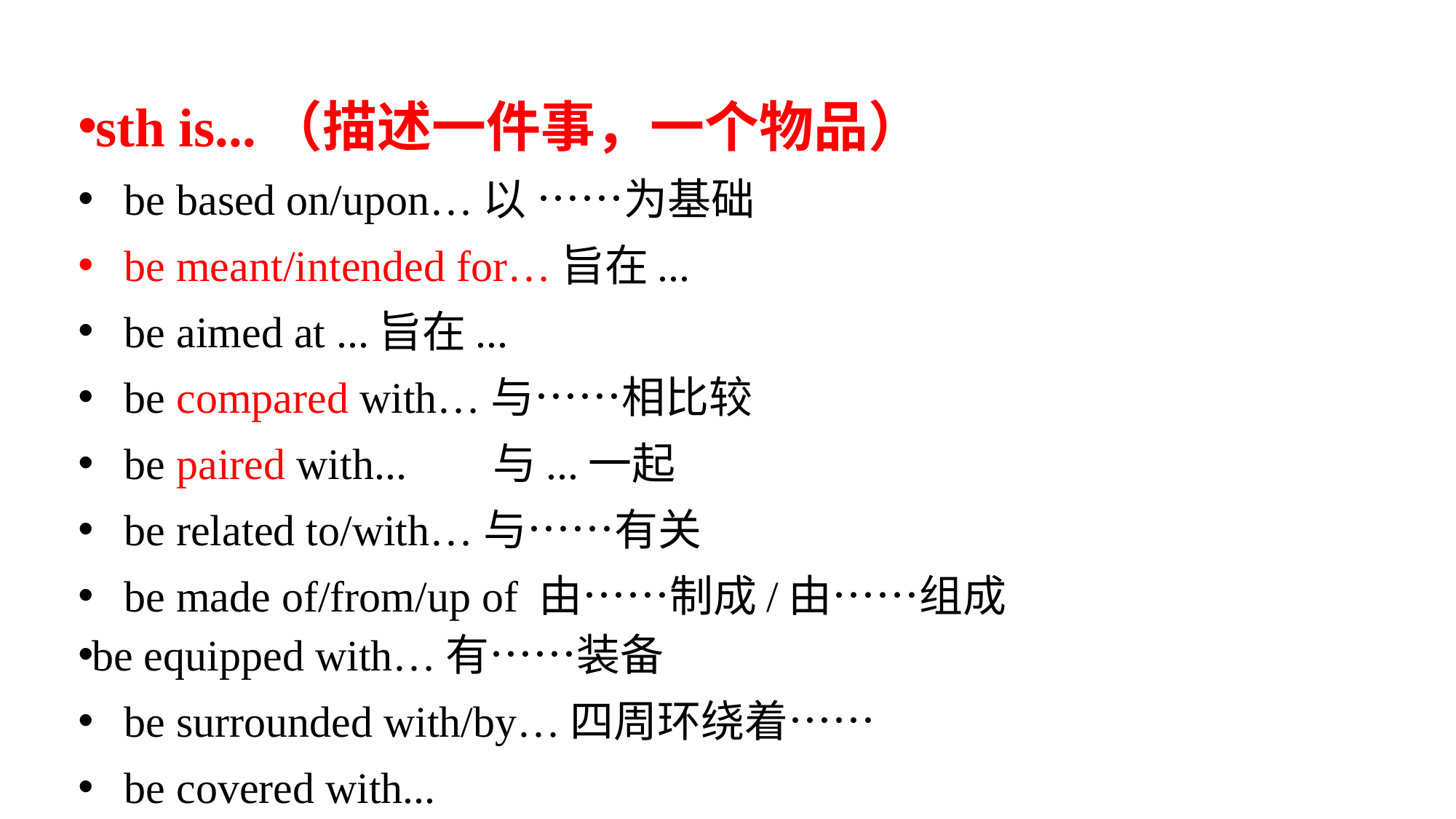

sth is...（描述一件事，一个物品）
be based on/upon…以 ……为基础
be meant/intended for…旨在...
be aimed at ...旨在...
be compared with…与……相比较
be paired with...       与...一起
be related to/with…与……有关
be made of/from/up of 由……制成/由……组成
be equipped with…有……装备
be surrounded with/by…四周环绕着……
be covered with...